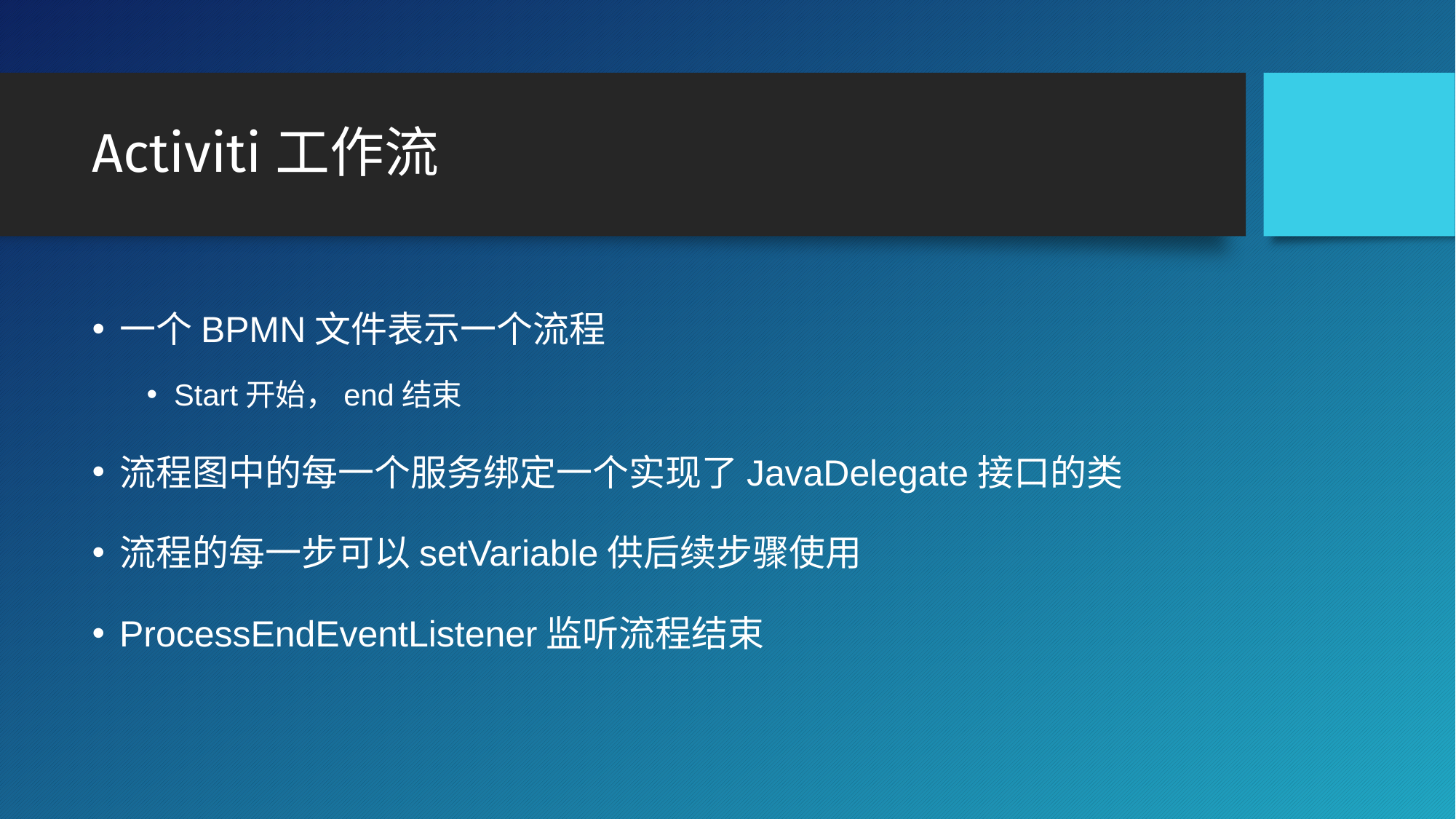

# Activiti工作流
一个BPMN文件表示一个流程
Start开始，end结束
流程图中的每一个服务绑定一个实现了JavaDelegate接口的类
流程的每一步可以setVariable供后续步骤使用
ProcessEndEventListener监听流程结束